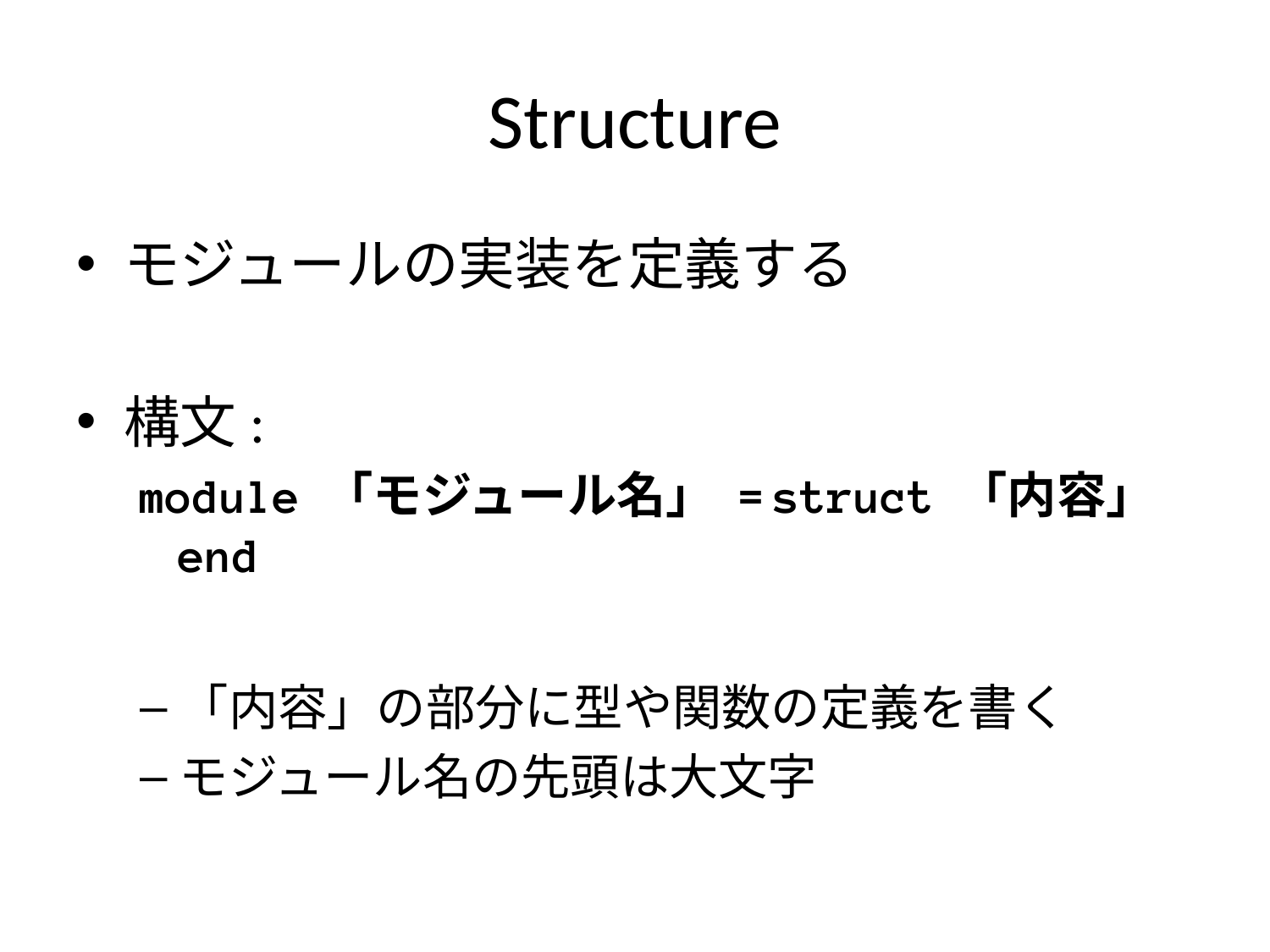

# Structure
モジュールの実装を定義する

構文:
module 「モジュール名」 = struct 「内容」 end

「内容」の部分に型や関数の定義を書く
モジュール名の先頭は大文字